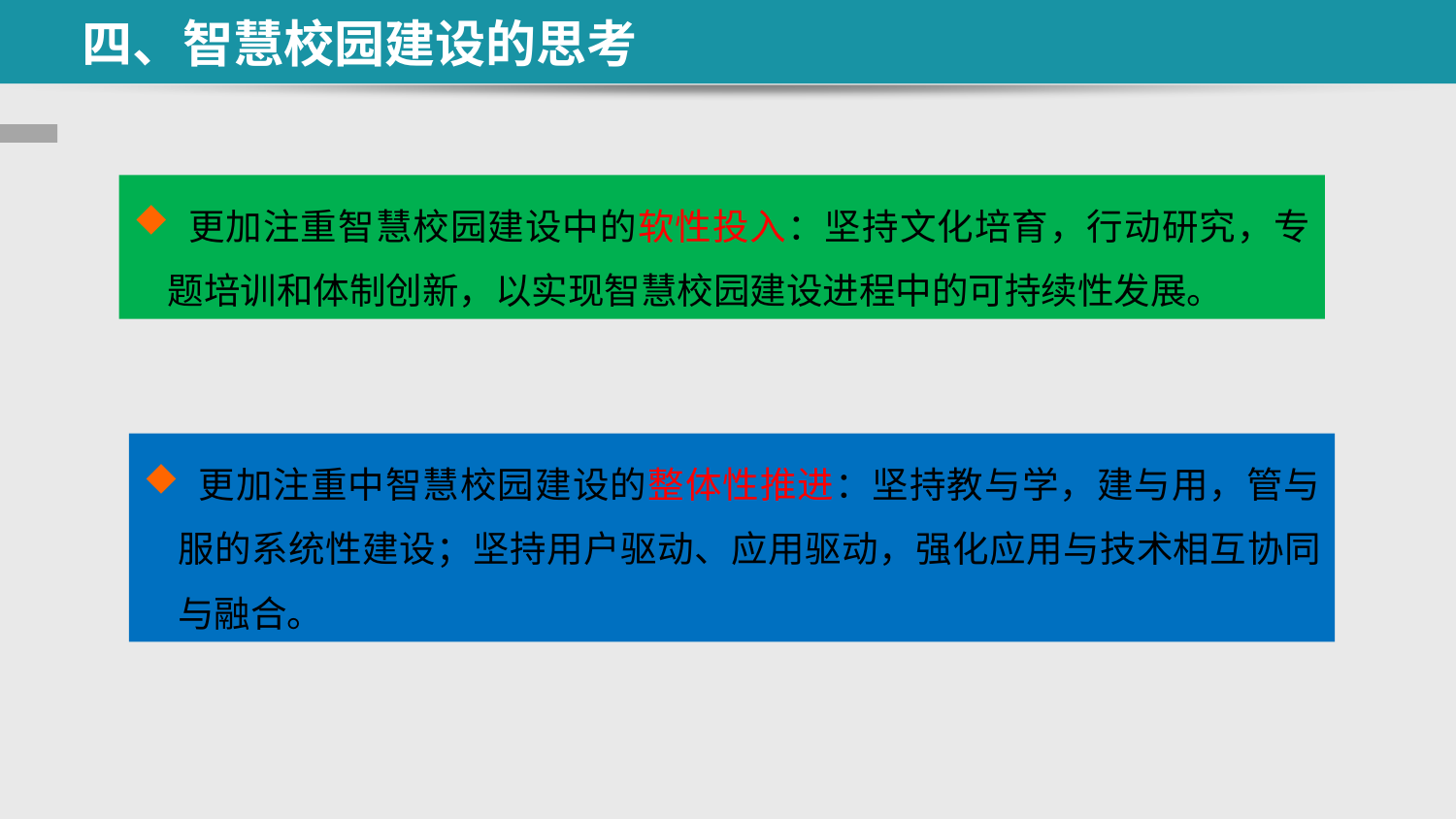

四、智慧校园建设的思考

 更加注重智慧校园建设中的软性投入：坚持文化培育，行动研究，专题培训和体制创新，以实现智慧校园建设进程中的可持续性发展。
 更加注重中智慧校园建设的整体性推进：坚持教与学，建与用，管与服的系统性建设；坚持用户驱动、应用驱动，强化应用与技术相互协同与融合。